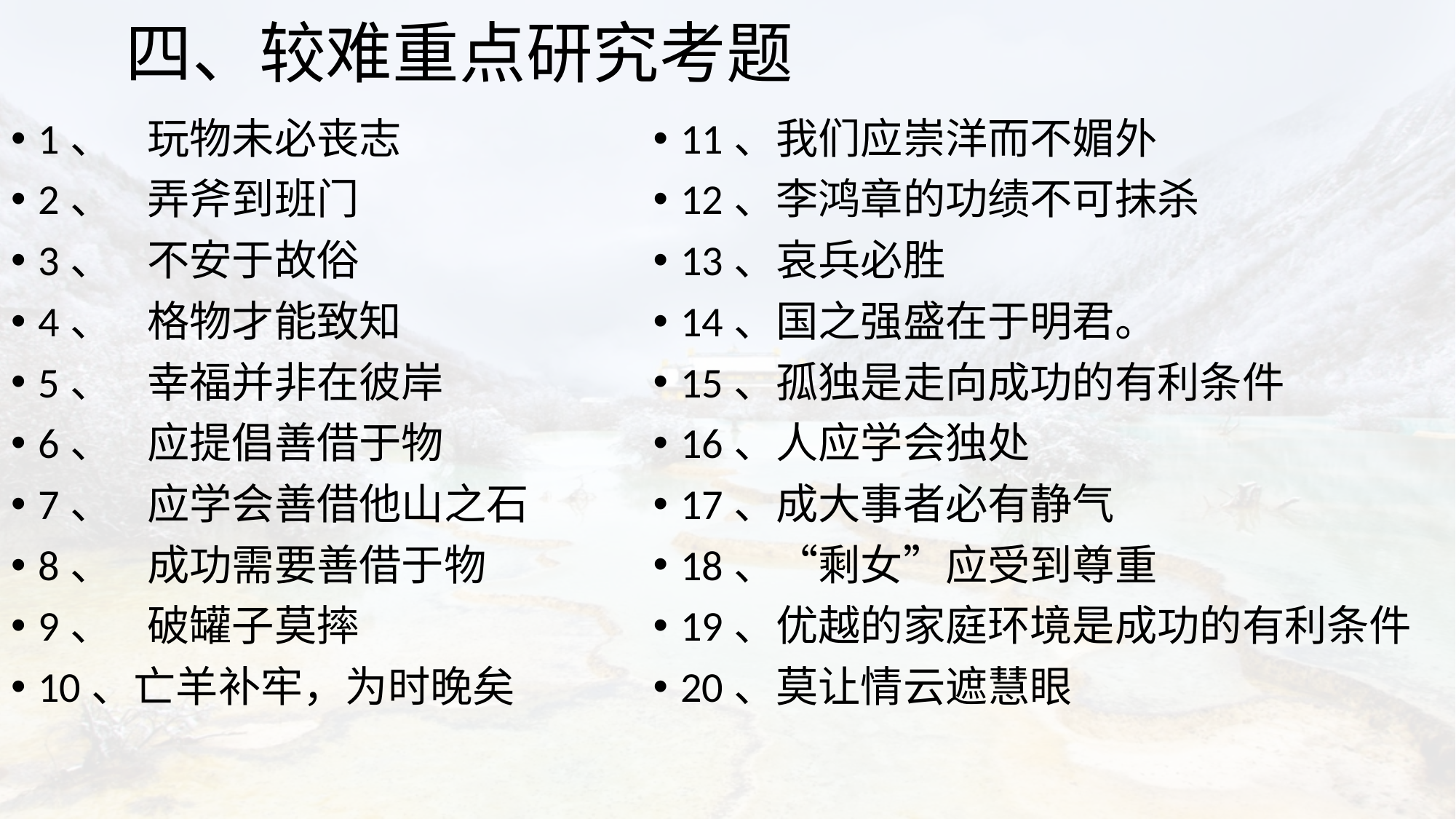

# 四、较难重点研究考题
1、	玩物未必丧志
2、	弄斧到班门
3、	不安于故俗
4、	格物才能致知
5、	幸福并非在彼岸
6、	应提倡善借于物
7、	应学会善借他山之石
8、	成功需要善借于物
9、	破罐子莫摔
10、亡羊补牢，为时晚矣

11、我们应崇洋而不媚外
12、李鸿章的功绩不可抹杀
13、哀兵必胜
14、国之强盛在于明君。
15、孤独是走向成功的有利条件
16、人应学会独处
17、成大事者必有静气
18、“剩女”应受到尊重
19、优越的家庭环境是成功的有利条件
20、莫让情云遮慧眼